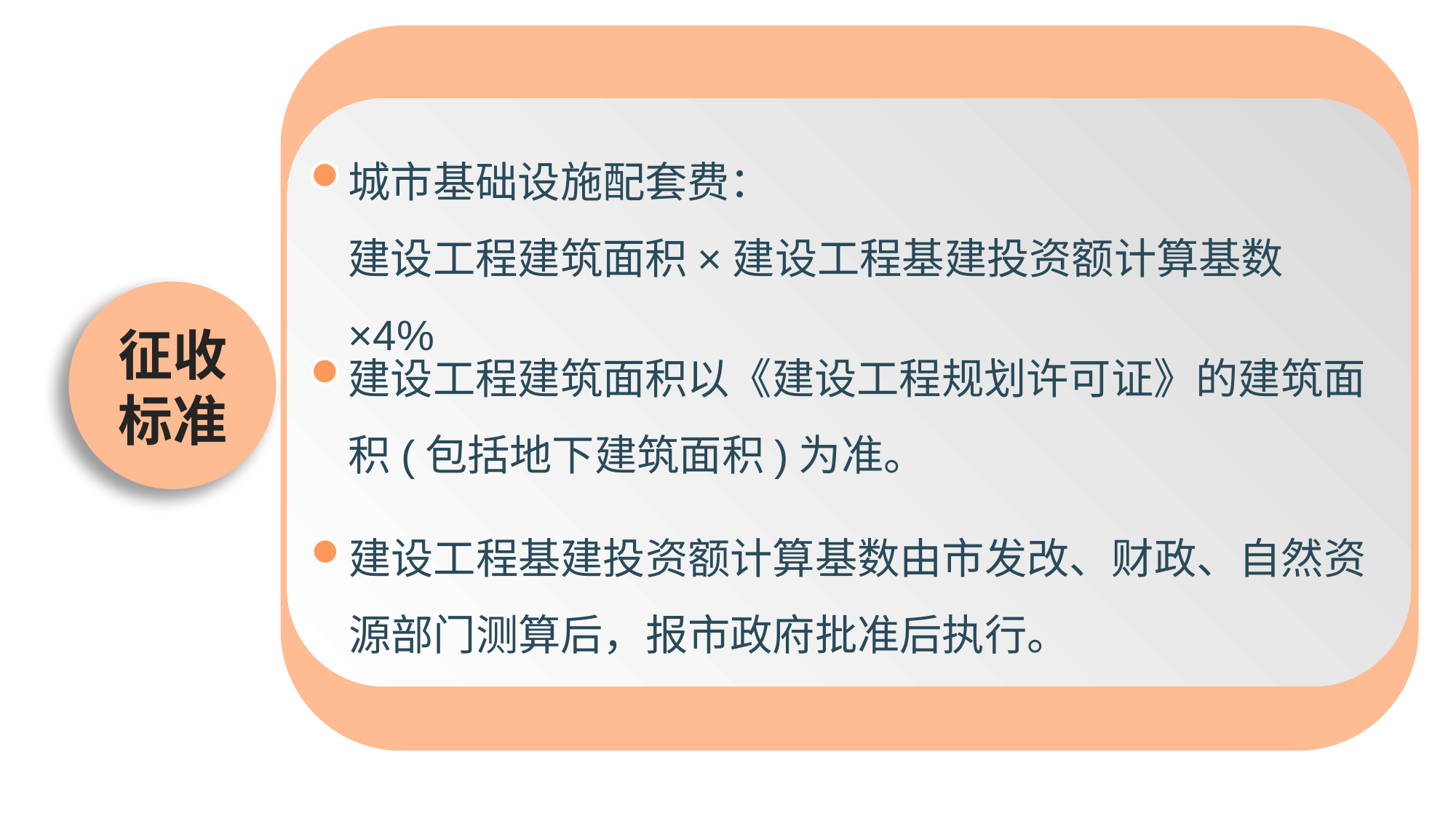

城市基础设施配套费：
建设工程建筑面积×建设工程基建投资额计算基数×4%

征收
标准
建设工程建筑面积以《建设工程规划许可证》的建筑面积(包括地下建筑面积)为准。

建设工程基建投资额计算基数由市发改、财政、自然资源部门测算后，报市政府批准后执行。